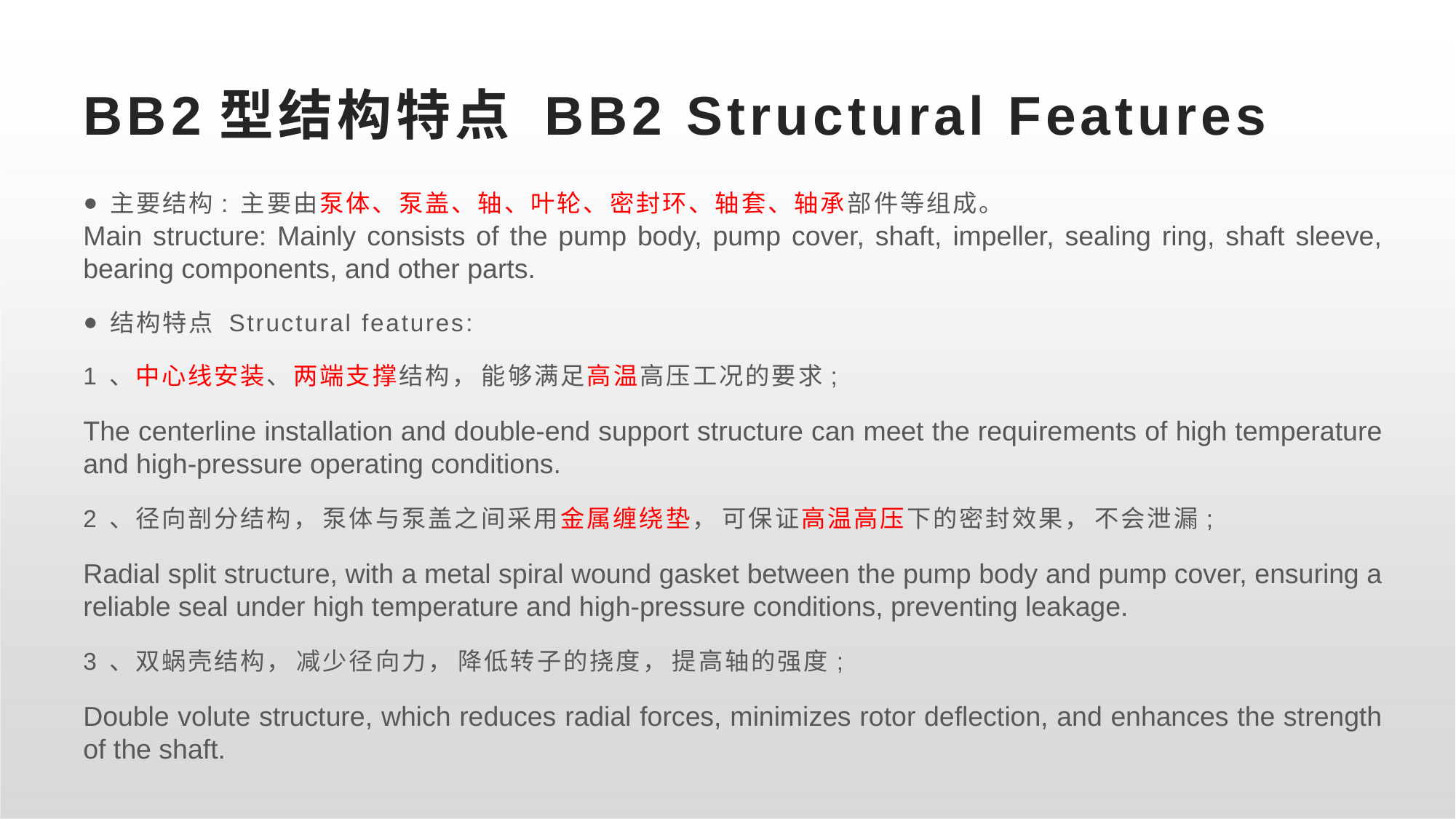

# BB2型结构特点 BB2 Structural Features
主要结构: 主要由泵体、泵盖、轴、叶轮、密封环、轴套、轴承部件等组成。
Main structure: Mainly consists of the pump body, pump cover, shaft, impeller, sealing ring, shaft sleeve, bearing components, and other parts.
结构特点 Structural features:
1 、中心线安装、两端支撑结构， 能够满足高温高压工况的要求;
The centerline installation and double-end support structure can meet the requirements of high temperature and high-pressure operating conditions.
2 、径向剖分结构， 泵体与泵盖之间采用金属缠绕垫， 可保证高温高压下的密封效果， 不会泄漏;
Radial split structure, with a metal spiral wound gasket between the pump body and pump cover, ensuring a reliable seal under high temperature and high-pressure conditions, preventing leakage.
3 、双蜗壳结构， 减少径向力， 降低转子的挠度， 提高轴的强度;
Double volute structure, which reduces radial forces, minimizes rotor deflection, and enhances the strength of the shaft.